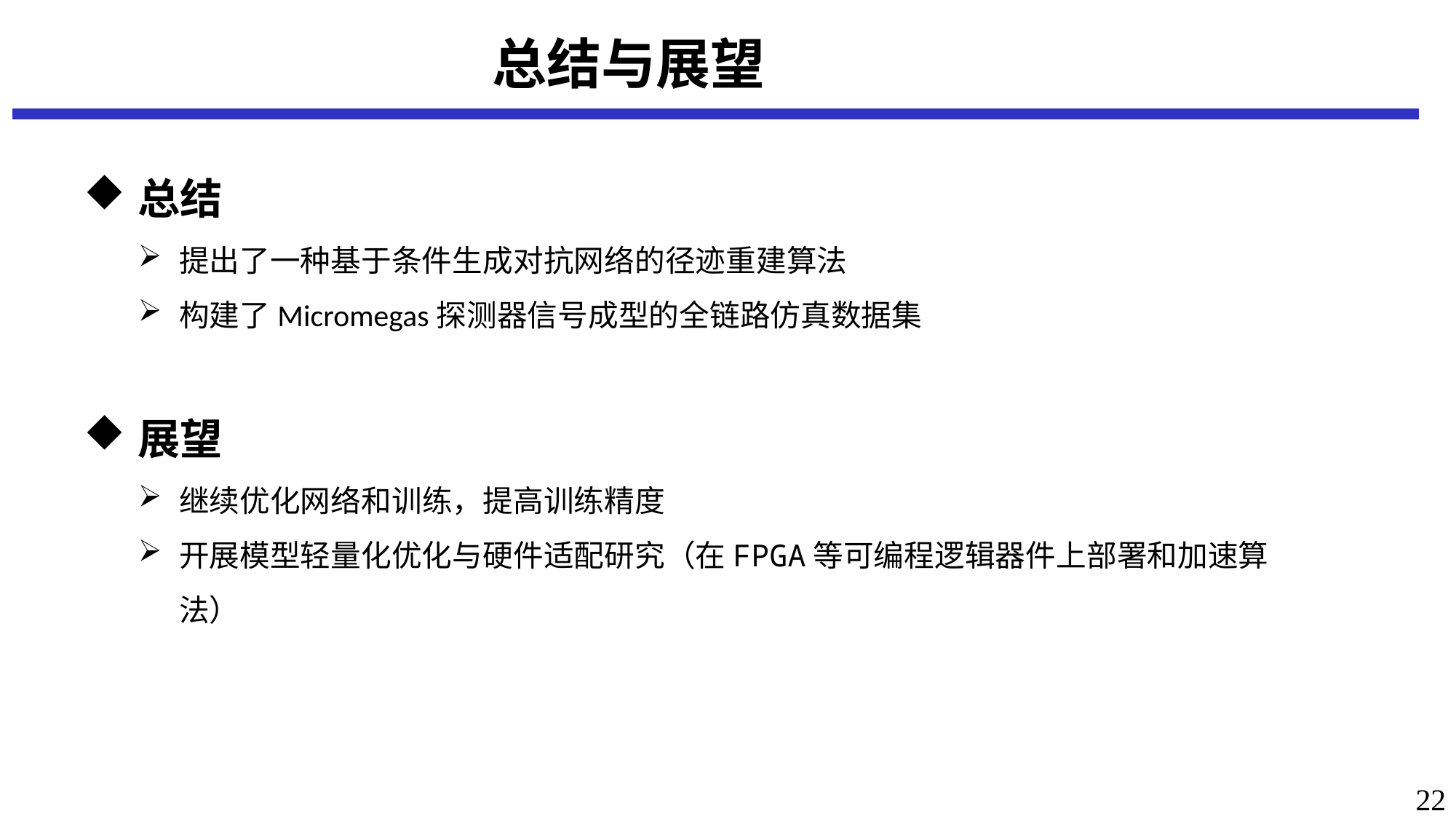

# 总结与展望
总结
提出了一种基于条件生成对抗网络的径迹重建算法
构建了Micromegas探测器信号成型的全链路仿真数据集

展望
继续优化网络和训练，提高训练精度
开展模型轻量化优化与硬件适配研究（在FPGA等可编程逻辑器件上部署和加速算法）

22